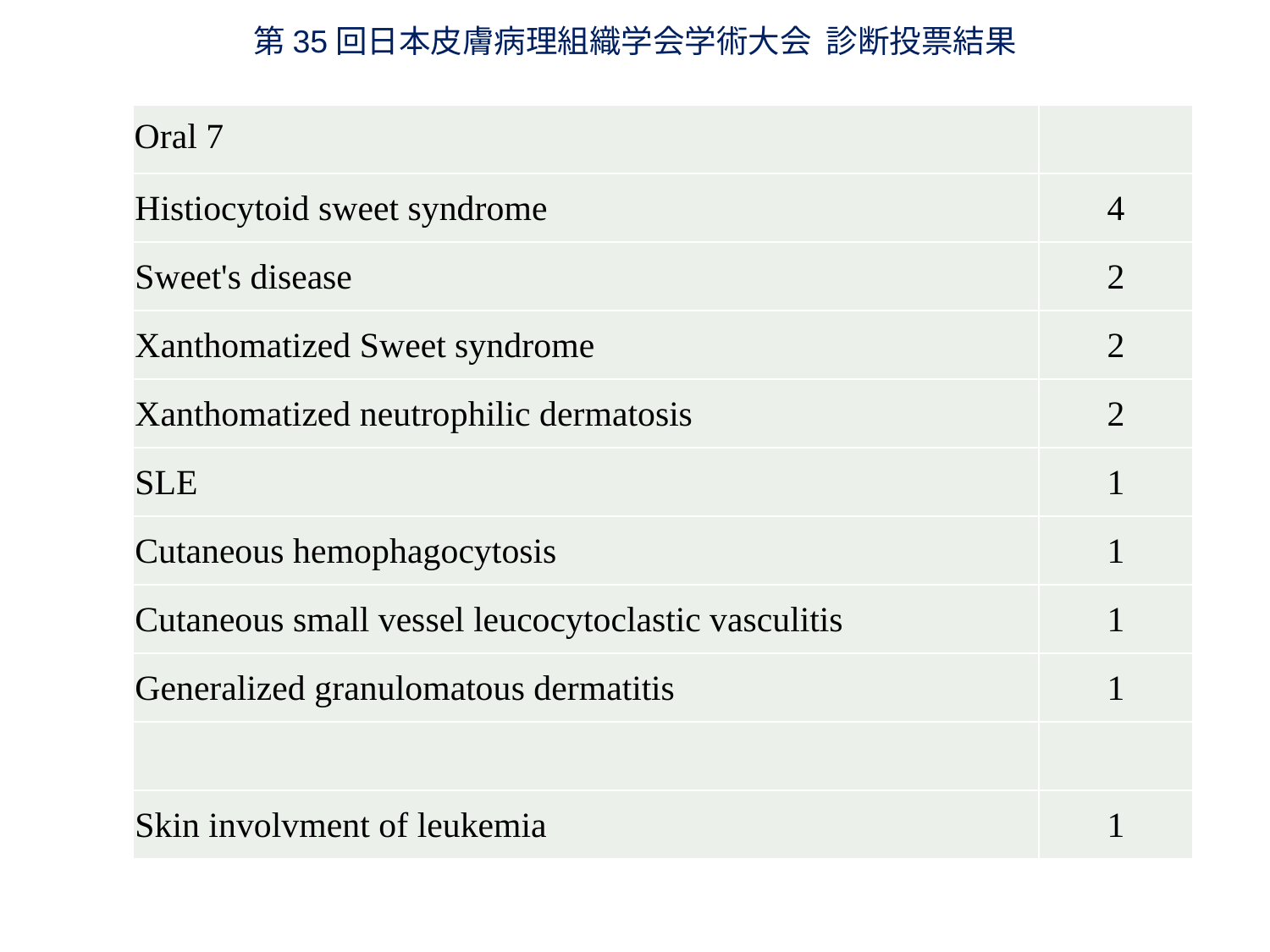

第35回日本皮膚病理組織学会学術大会  診断投票結果
| Oral 7 |  |
| --- | --- |
| Histiocytoid sweet syndrome | 4 |
| Sweet's disease | 2 |
| Xanthomatized Sweet syndrome | 2 |
| Xanthomatized neutrophilic dermatosis | 2 |
| SLE | 1 |
| Cutaneous hemophagocytosis | 1 |
| Cutaneous small vessel leucocytoclastic vasculitis | 1 |
| Generalized granulomatous dermatitis | 1 |
|  |  |
| Skin involvment of leukemia | 1 |